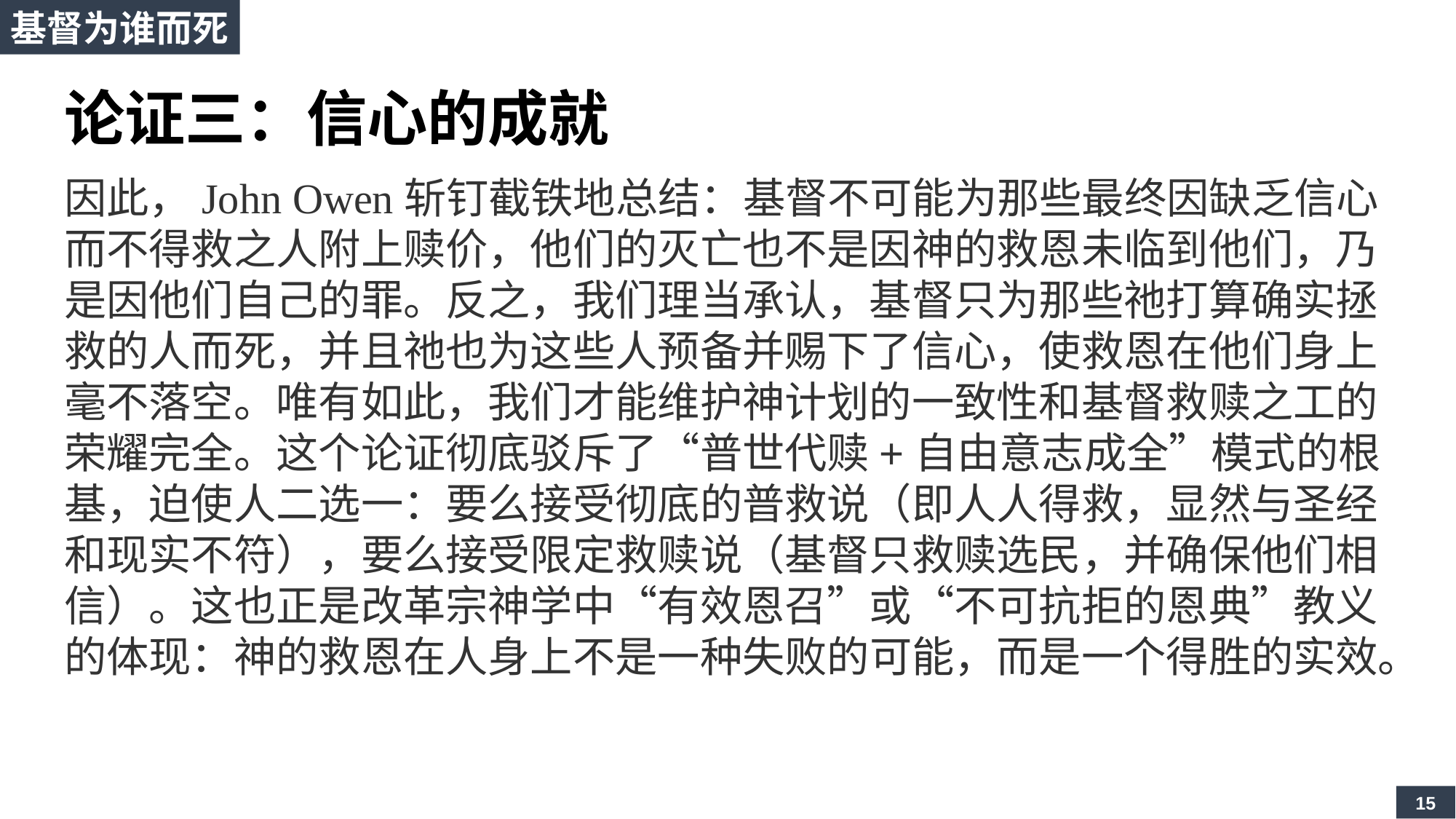

基督为谁而死
论证三：信心的成就
因此，John Owen斩钉截铁地总结：基督不可能为那些最终因缺乏信心而不得救之人附上赎价，他们的灭亡也不是因神的救恩未临到他们，乃是因他们自己的罪。反之，我们理当承认，基督只为那些祂打算确实拯救的人而死，并且祂也为这些人预备并赐下了信心，使救恩在他们身上毫不落空。唯有如此，我们才能维护神计划的一致性和基督救赎之工的荣耀完全。这个论证彻底驳斥了“普世代赎+自由意志成全”模式的根基，迫使人二选一：要么接受彻底的普救说（即人人得救，显然与圣经和现实不符），要么接受限定救赎说（基督只救赎选民，并确保他们相信）。这也正是改革宗神学中“有效恩召”或“不可抗拒的恩典”教义的体现：神的救恩在人身上不是一种失败的可能，而是一个得胜的实效。
15